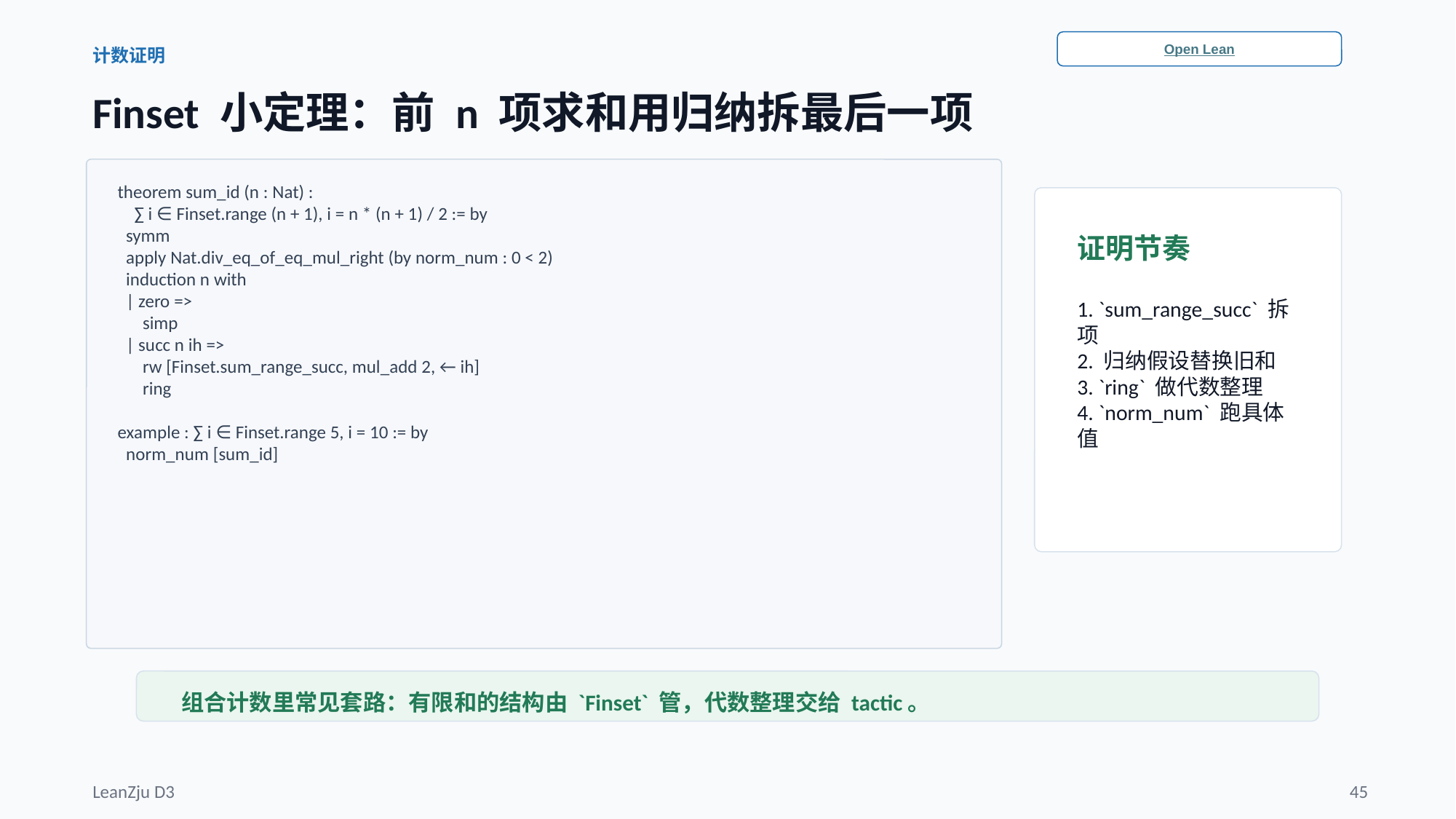

Open Lean
计数证明
Finset 小定理：前 n 项求和用归纳拆最后一项

theorem sum_id (n : Nat) :
    ∑ i ∈ Finset.range (n + 1), i = n * (n + 1) / 2 := by
  symm
  apply Nat.div_eq_of_eq_mul_right (by norm_num : 0 < 2)
  induction n with
  | zero =>
      simp
  | succ n ih =>
      rw [Finset.sum_range_succ, mul_add 2, ← ih]
      ring

example : ∑ i ∈ Finset.range 5, i = 10 := by
  norm_num [sum_id]

证明节奏
1. `sum_range_succ` 拆项
2. 归纳假设替换旧和
3. `ring` 做代数整理
4. `norm_num` 跑具体值

组合计数里常见套路：有限和的结构由 `Finset` 管，代数整理交给 tactic。
LeanZju D3
45